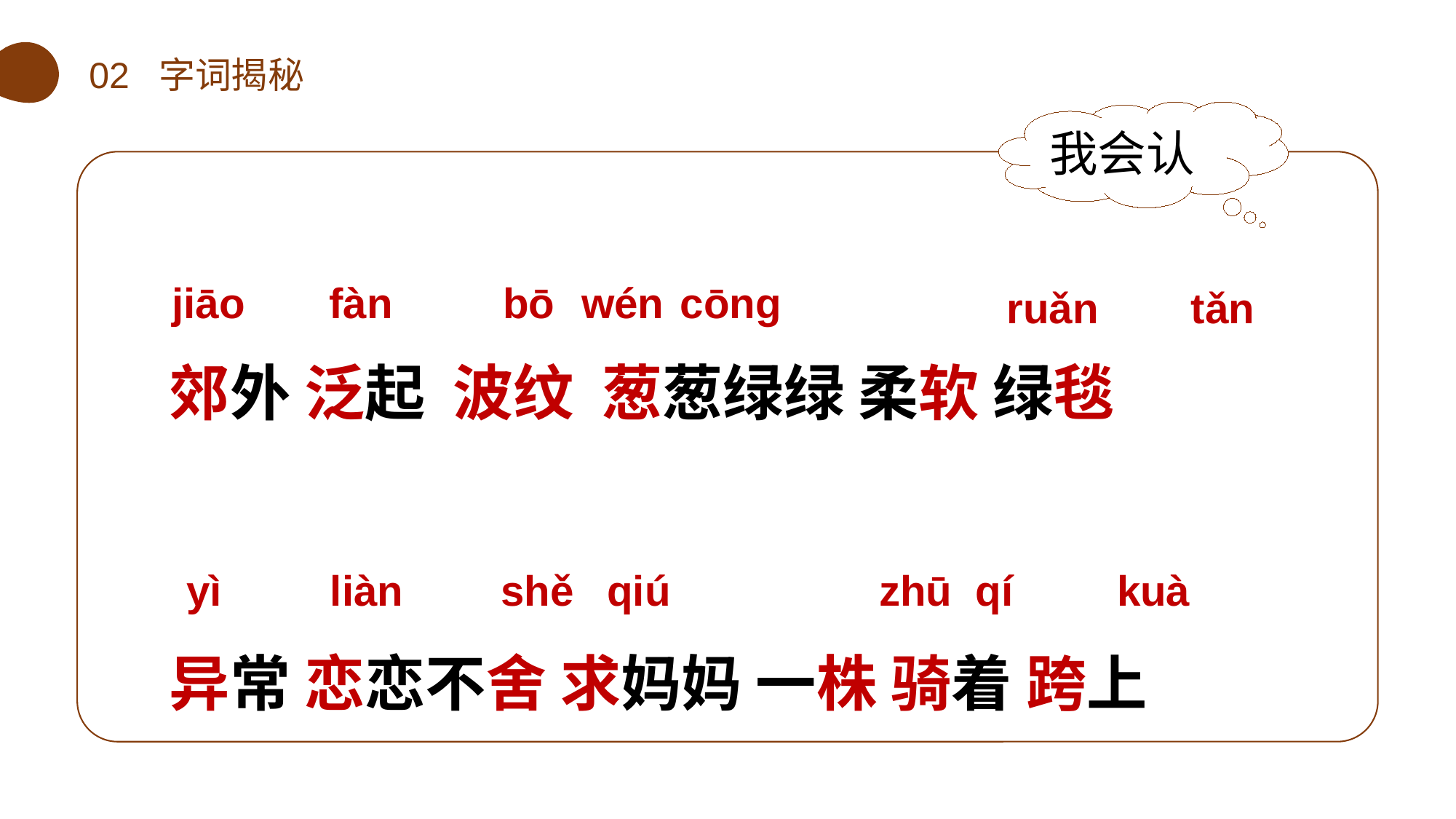

02  字词揭秘
我会认
jiāo
fàn
bō
wén
cōng
郊外 泛起  波纹  葱葱绿绿 柔软 绿毯

异常 恋恋不舍 求妈妈 一株 骑着 跨上
ruǎn
 tǎn
yì
liàn
shě
 qiú
zhū
qí
 kuà